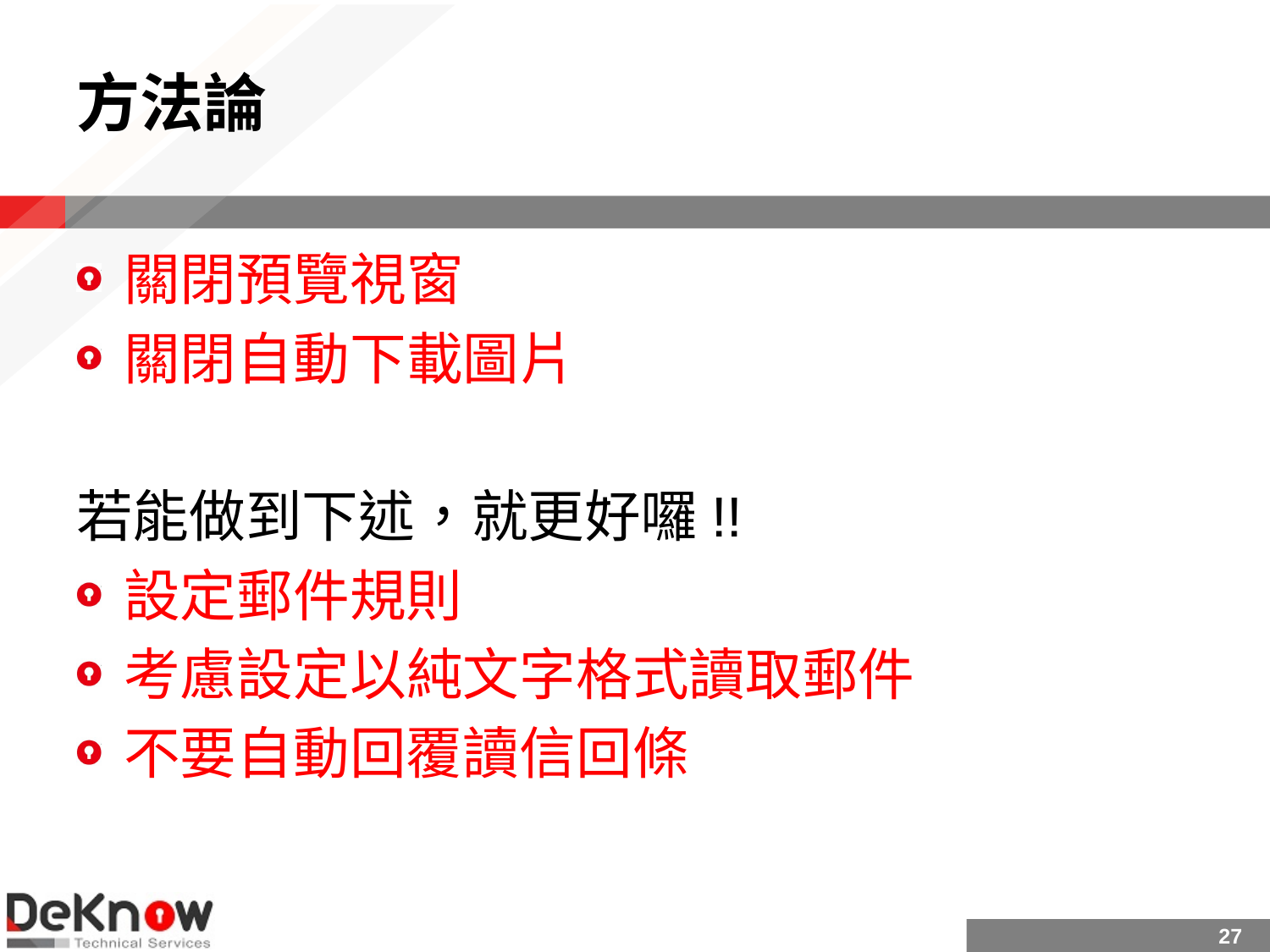

# 方法論
關閉預覽視窗
關閉自動下載圖片

若能做到下述，就更好囉!!
設定郵件規則
考慮設定以純文字格式讀取郵件
不要自動回覆讀信回條
27